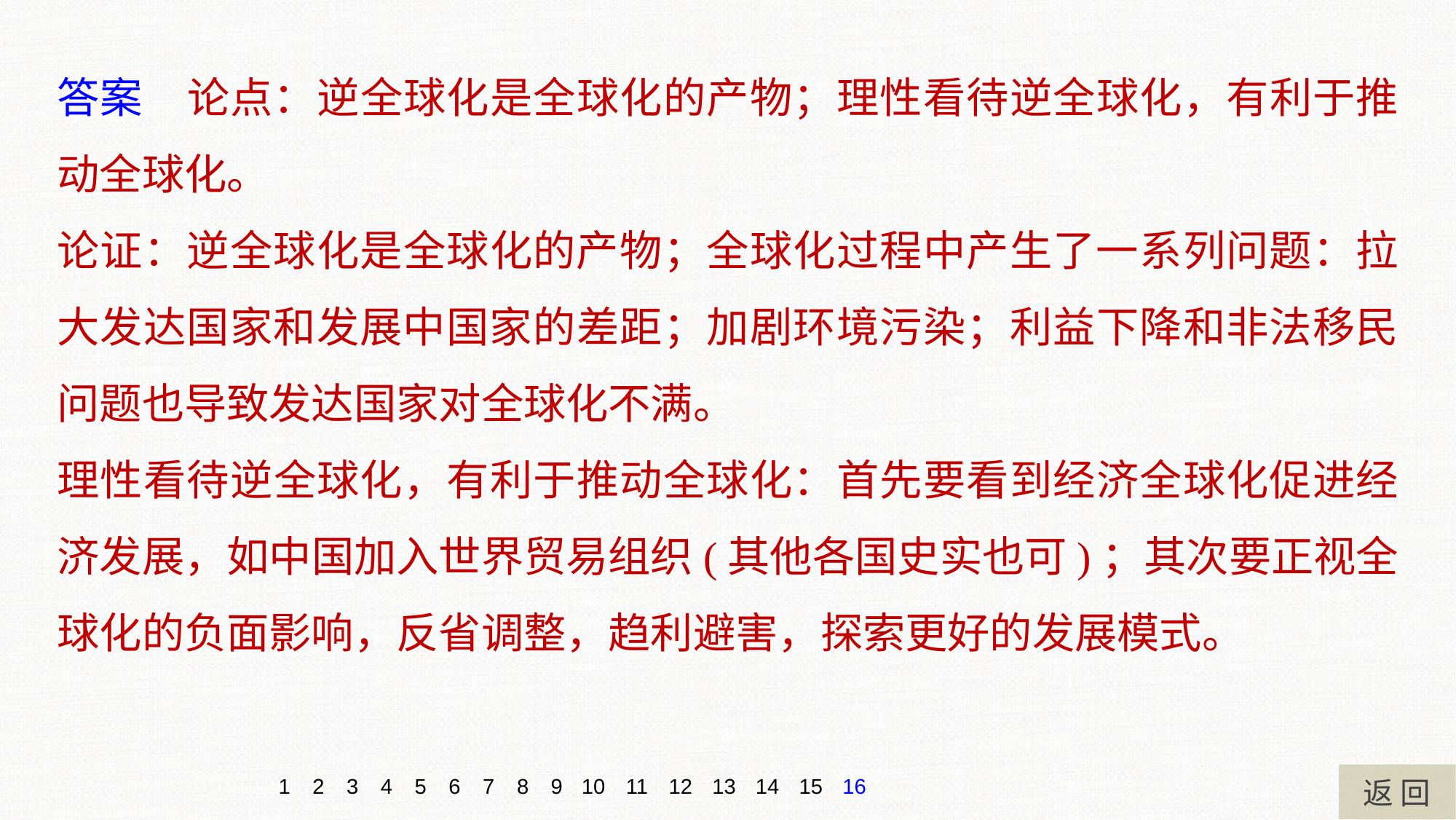

答案　论点：逆全球化是全球化的产物；理性看待逆全球化，有利于推动全球化。
论证：逆全球化是全球化的产物；全球化过程中产生了一系列问题：拉大发达国家和发展中国家的差距；加剧环境污染；利益下降和非法移民问题也导致发达国家对全球化不满。
理性看待逆全球化，有利于推动全球化：首先要看到经济全球化促进经济发展，如中国加入世界贸易组织(其他各国史实也可)；其次要正视全球化的负面影响，反省调整，趋利避害，探索更好的发展模式。
返 回
1
2
3
4
5
6
7
8
9
10
11
12
13
14
15
16